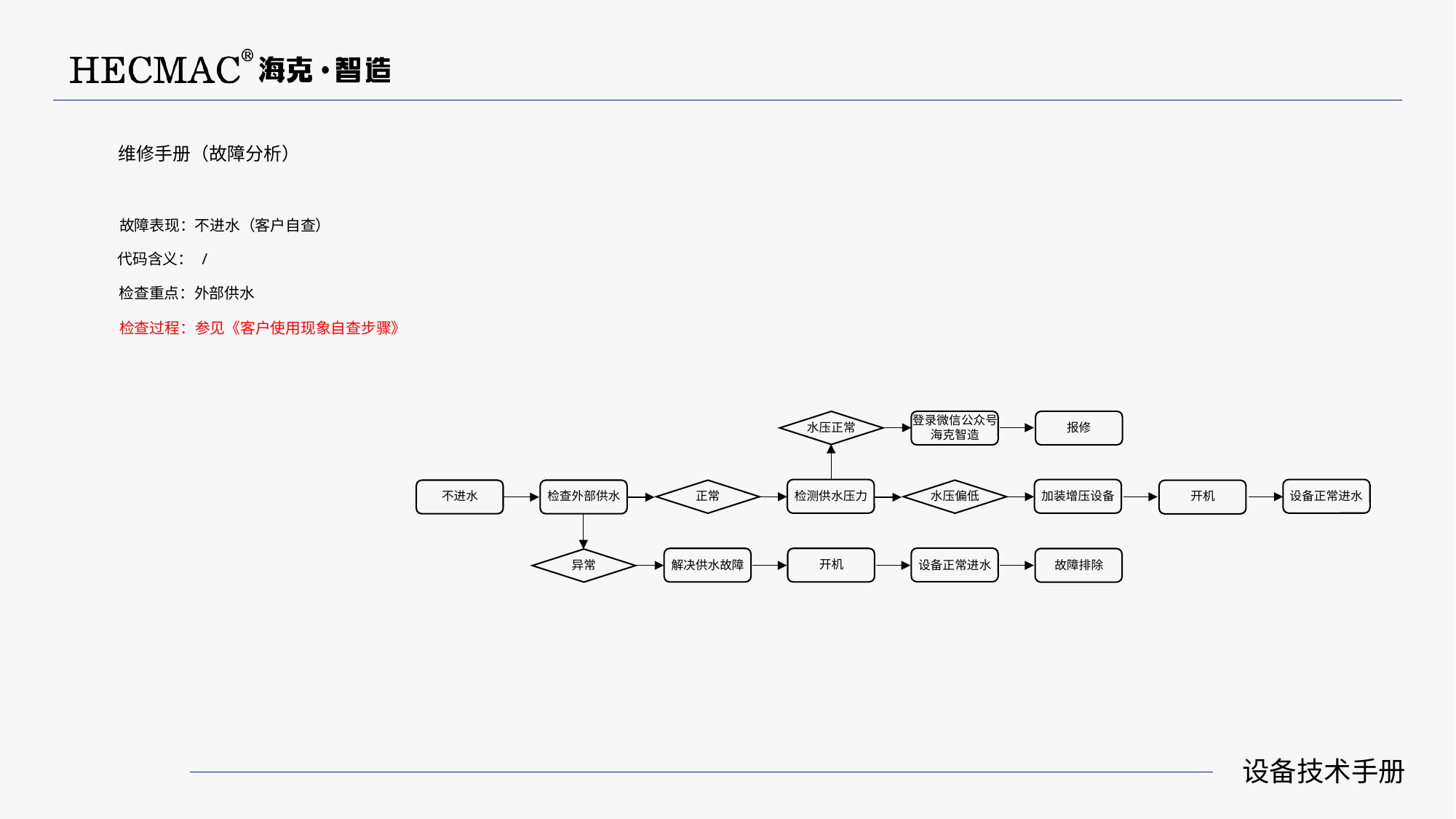

维修手册（故障分析）
故障表现：不进水（客户自查）
代码含义： /
检查重点：外部供水
检查过程：参见《客户使用现象自查步骤》
登录微信公众号
海克智造

水压正常
报修

水压偏低
不进水
检查外部供水
正常
设备正常进水
检测供水压力
加装增压设备
开机

开机
异常
解决供水故障
设备正常进水
故障排除